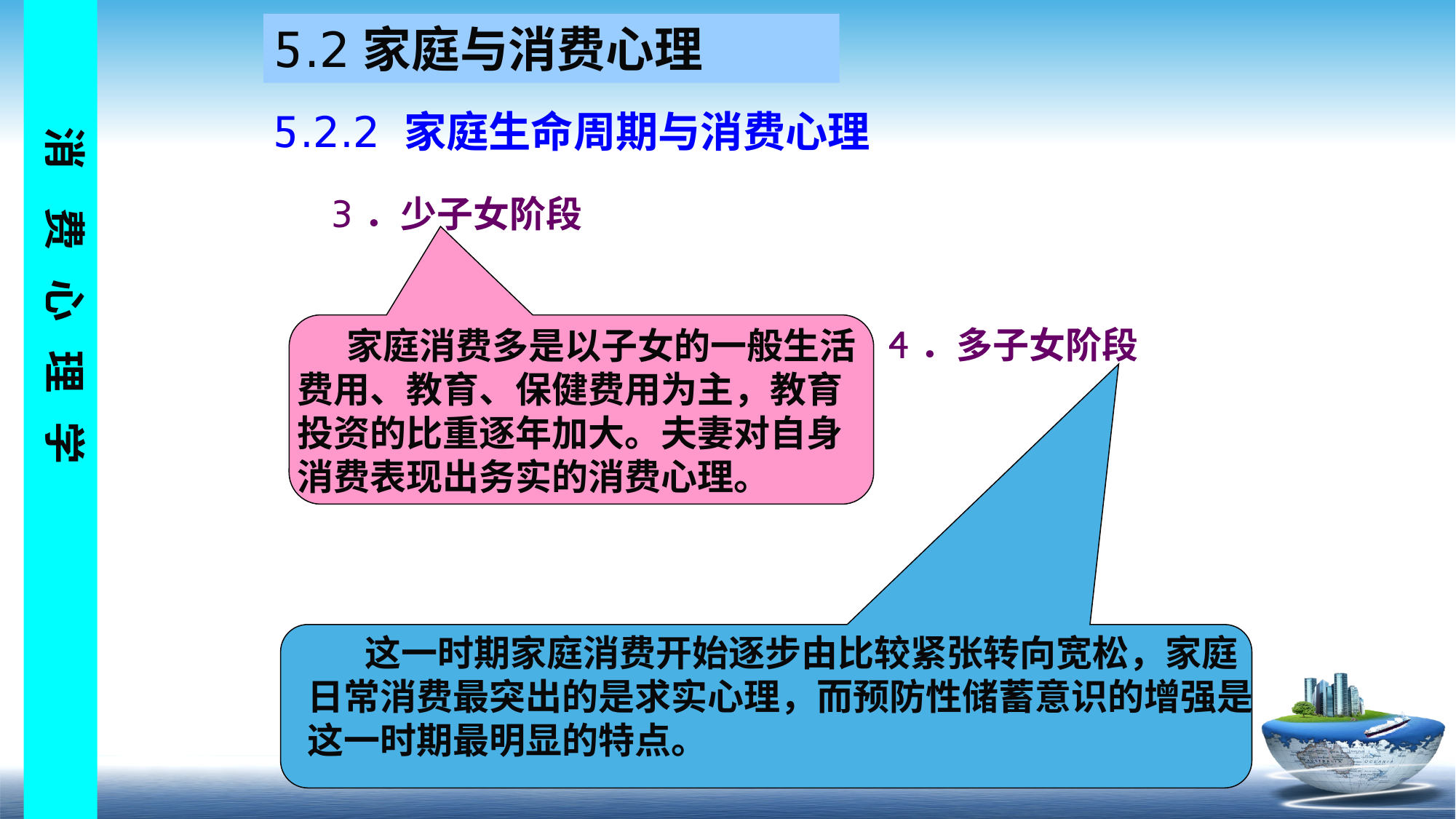

5.2家庭与消费心理
5.2.2 家庭生命周期与消费心理

3．少子女阶段

4．多子女阶段
     家庭消费多是以子女的一般生活
费用、教育、保健费用为主，教育
投资的比重逐年加大。夫妻对自身
消费表现出务实的消费心理。

      这一时期家庭消费开始逐步由比较紧张转向宽松，家庭
日常消费最突出的是求实心理，而预防性储蓄意识的增强是
这一时期最明显的特点。